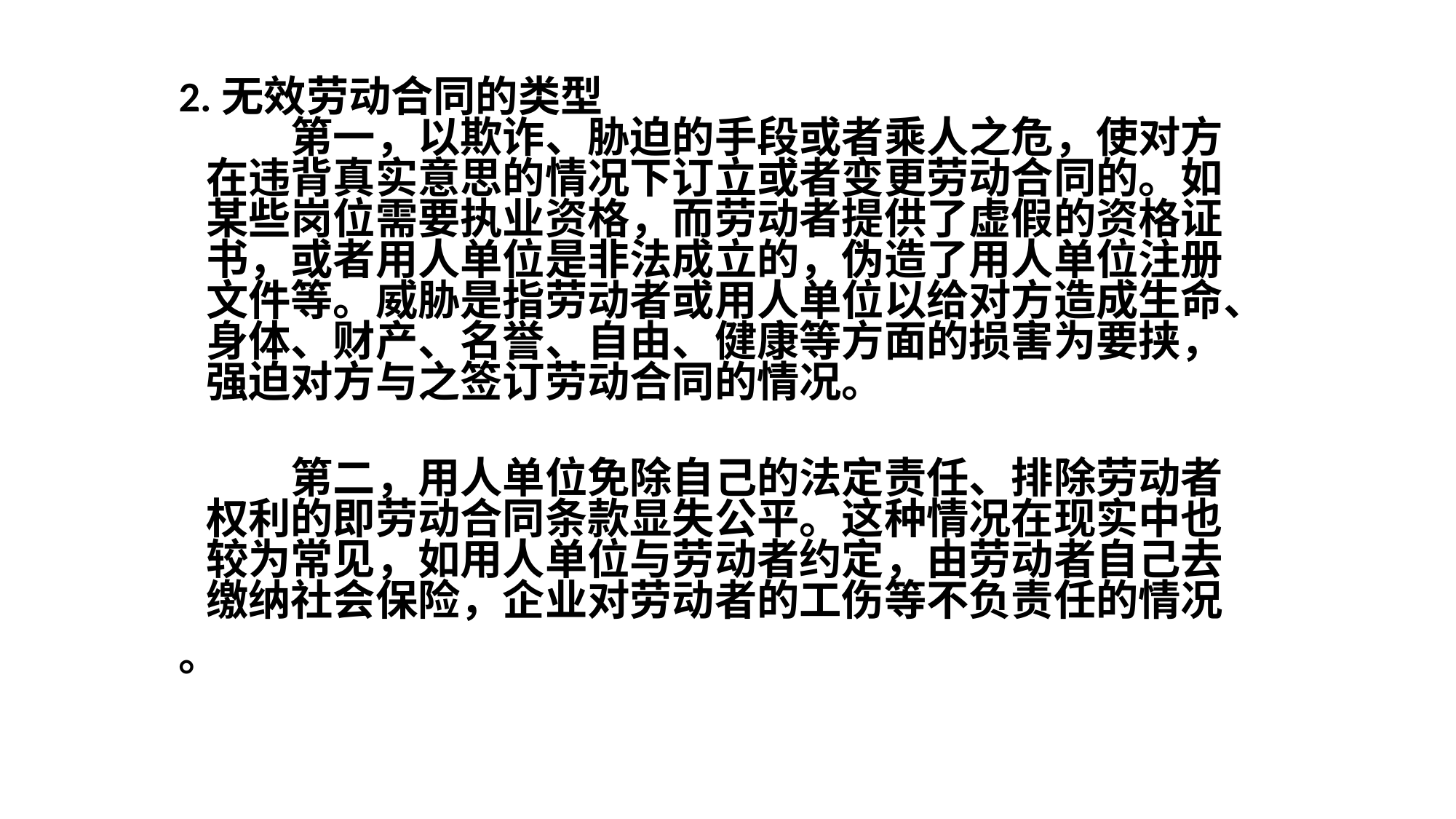

2.无效劳动合同的类型
　　第一，以欺诈、胁迫的手段或者乘人之危，使对方在违背真实意思的情况下订立或者变更劳动合同的。如某些岗位需要执业资格，而劳动者提供了虚假的资格证书，或者用人单位是非法成立的，伪造了用人单位注册文件等。威胁是指劳动者或用人单位以给对方造成生命、身体、财产、名誉、自由、健康等方面的损害为要挟，强迫对方与之签订劳动合同的情况。
　　第二，用人单位免除自己的法定责任、排除劳动者权利的即劳动合同条款显失公平。这种情况在现实中也较为常见，如用人单位与劳动者约定，由劳动者自己去缴纳社会保险，企业对劳动者的工伤等不负责任的情况
。

50